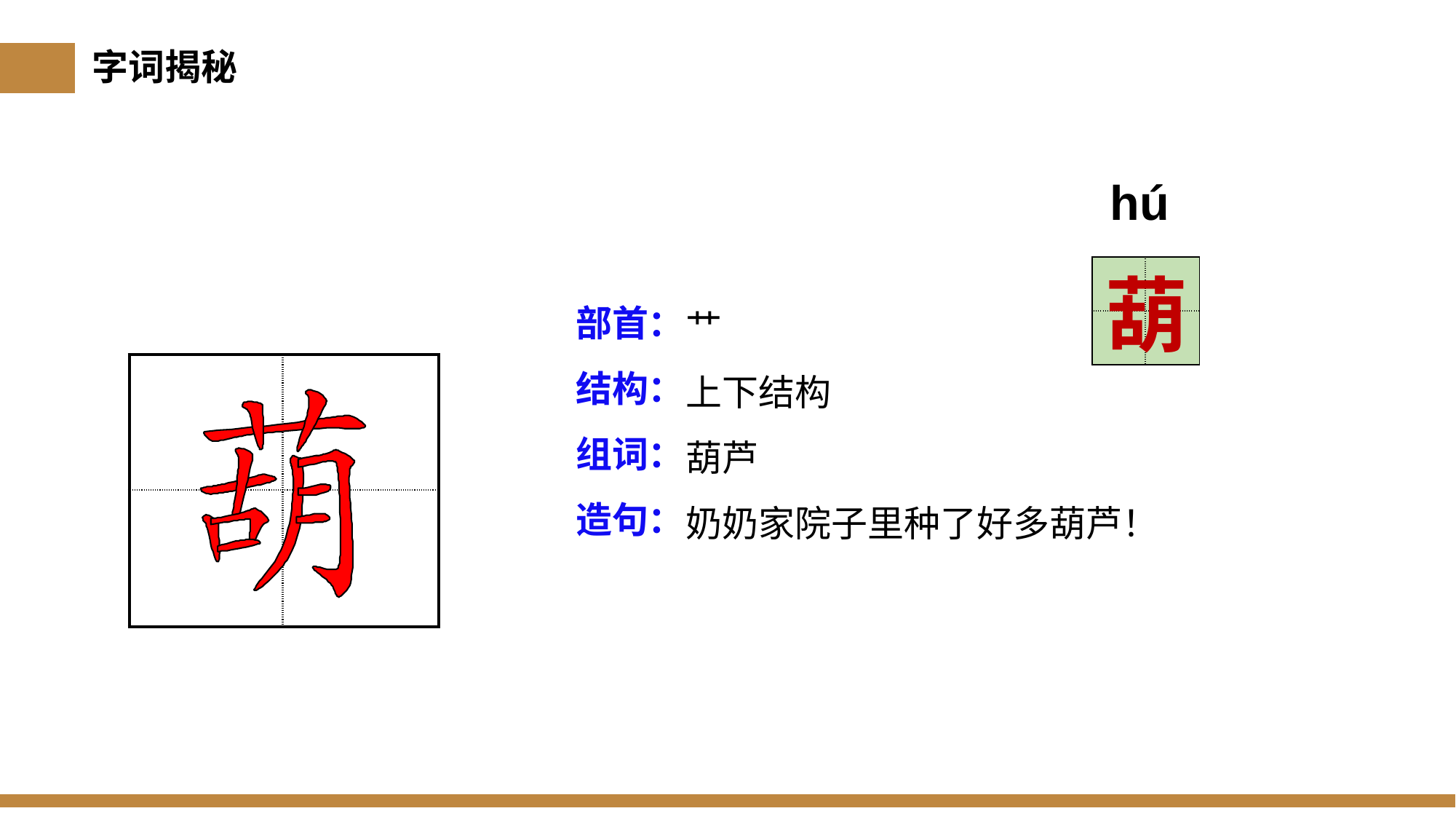

字词揭秘
hú
|  |  |
| --- | --- |
|  |  |
葫
部首：
结构：
组词：
造句：
艹
上下结构
葫芦
奶奶家院子里种了好多葫芦！
|  |  |
| --- | --- |
|  |  |